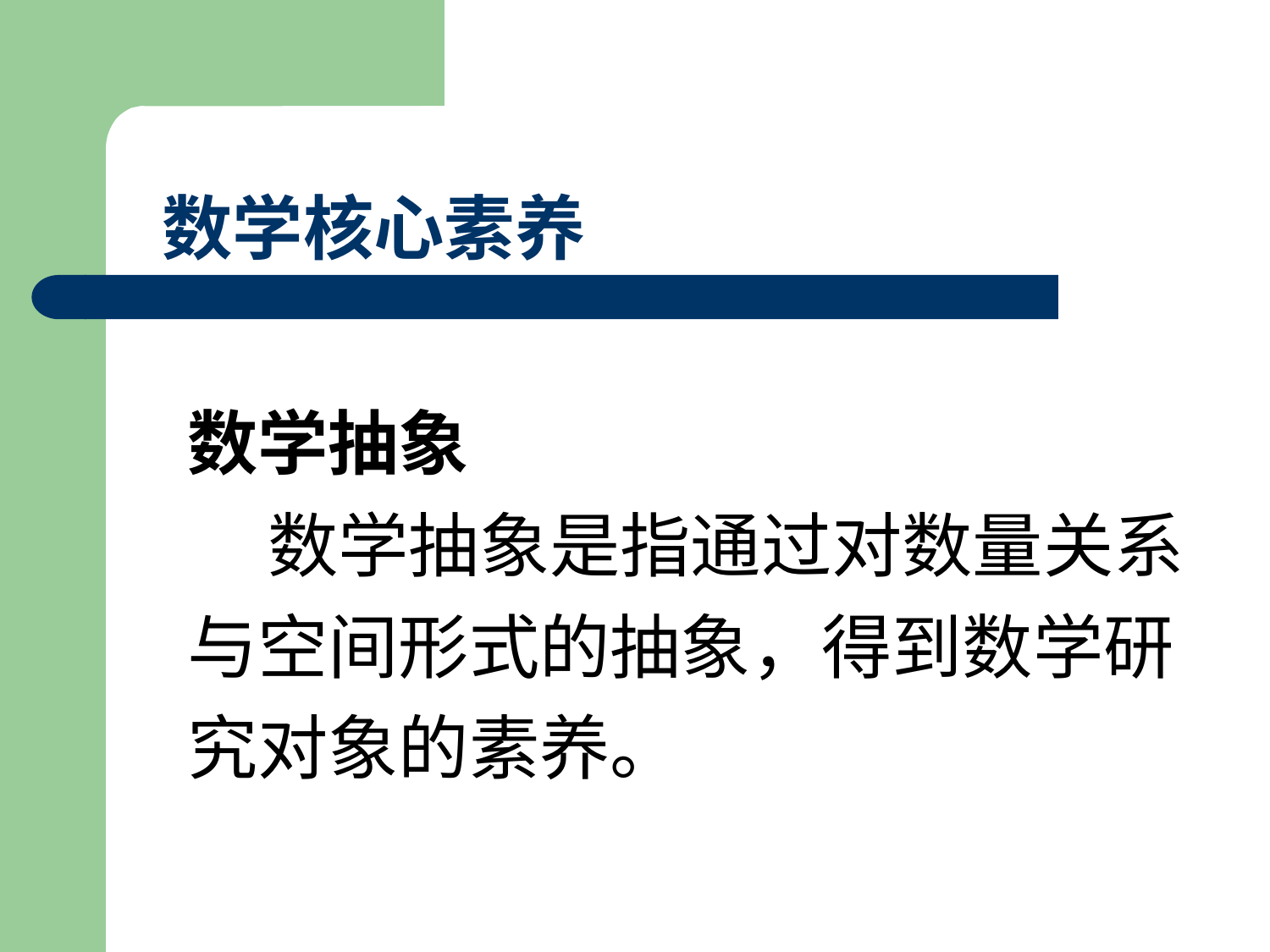

数学核心素养
数学抽象
    数学抽象是指通过对数量关系与空间形式的抽象，得到数学研究对象的素养。